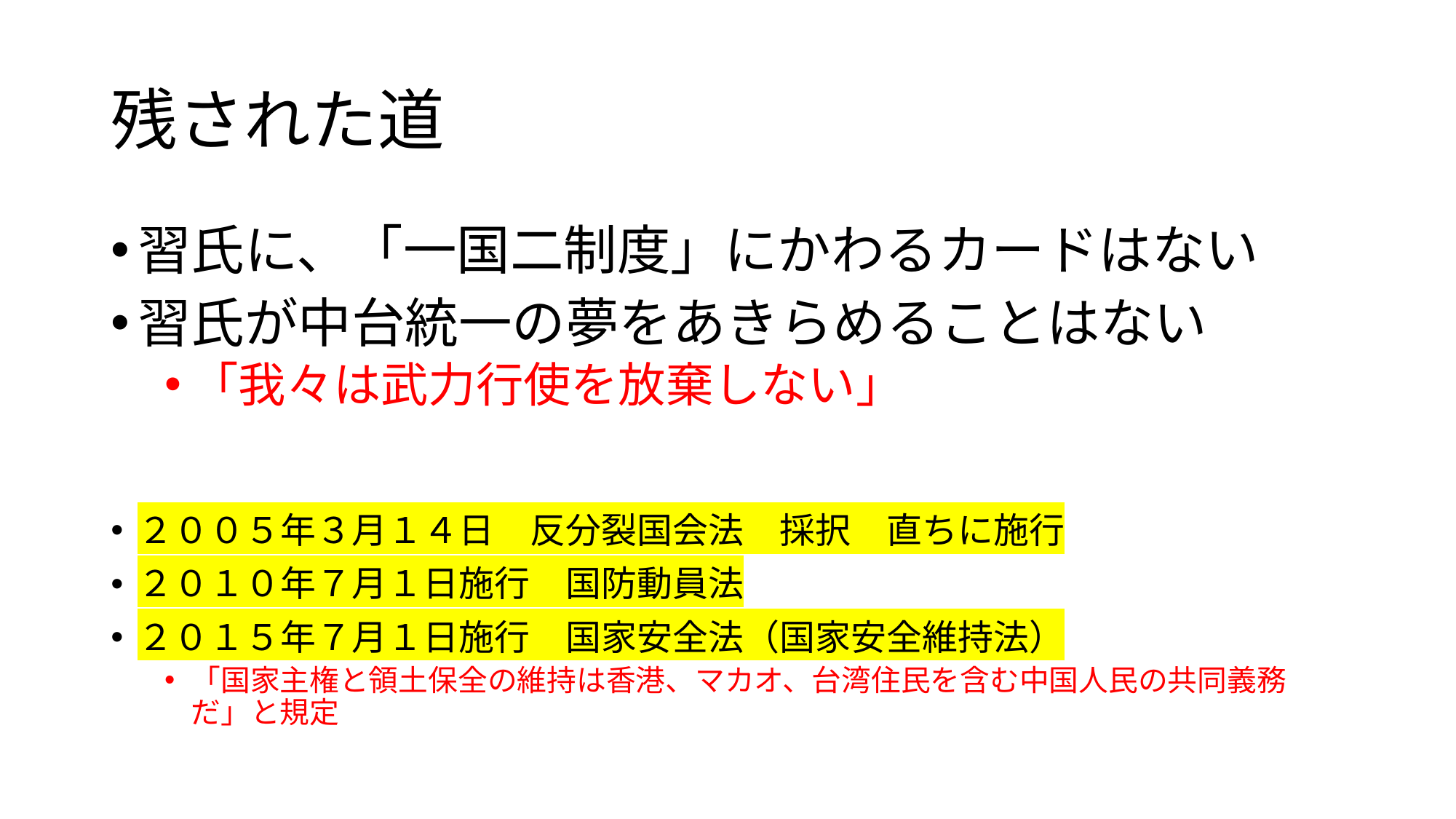

# 残された道
習氏に、「一国二制度」にかわるカードはない
習氏が中台統一の夢をあきらめることはない
「我々は武力行使を放棄しない」

２００５年３月１４日　反分裂国会法　採択　直ちに施行
２０１０年７月１日施行　国防動員法
２０１５年７月１日施行　国家安全法（国家安全維持法）
「国家主権と領土保全の維持は香港、マカオ、台湾住民を含む中国人民の共同義務だ」と規定